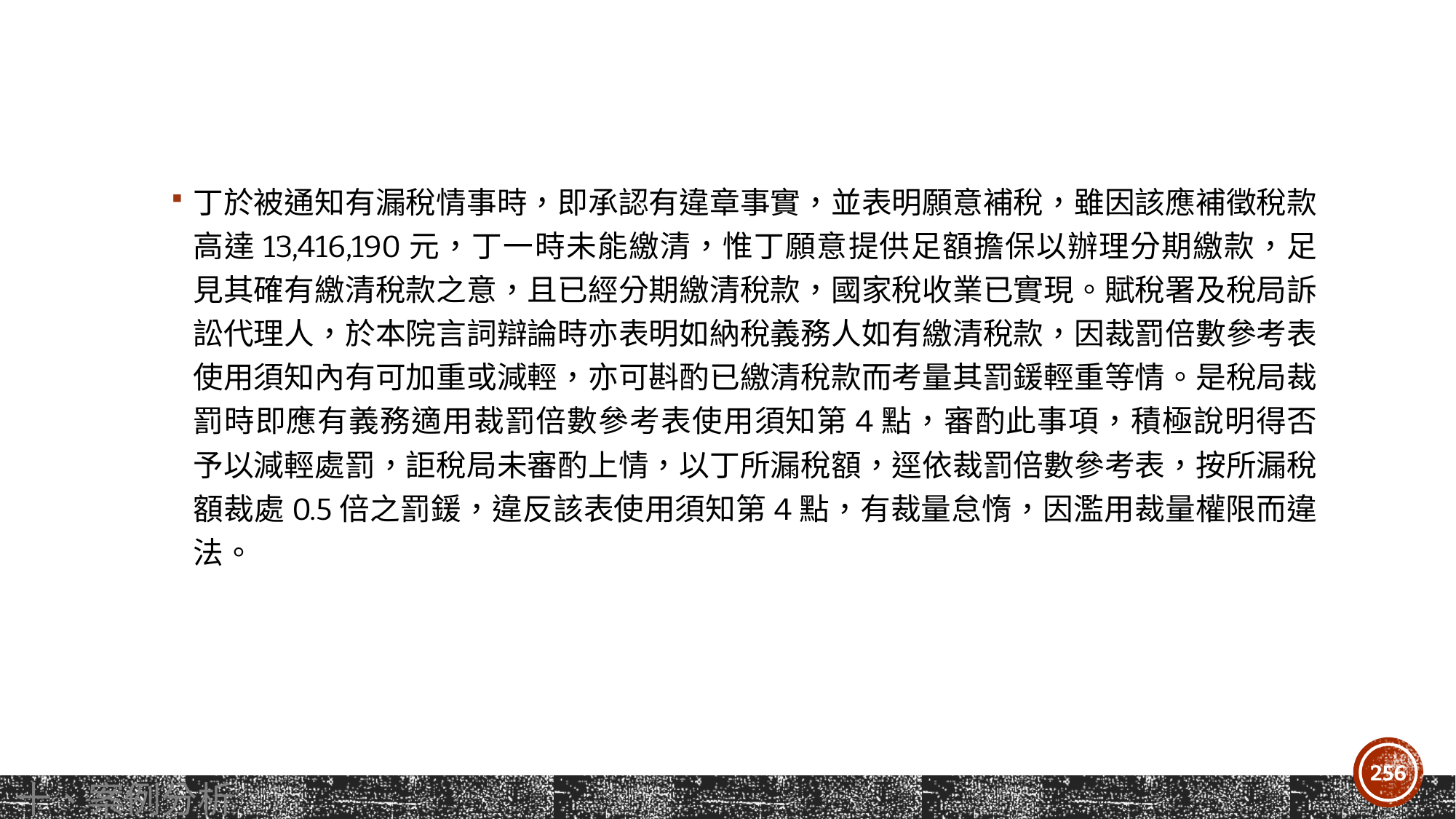

#
丁於被通知有漏稅情事時，即承認有違章事實，並表明願意補稅，雖因該應補徵稅款高達13,416,190元，丁一時未能繳清，惟丁願意提供足額擔保以辦理分期繳款，足見其確有繳清稅款之意，且已經分期繳清稅款，國家稅收業已實現。賦稅署及稅局訴訟代理人，於本院言詞辯論時亦表明如納稅義務人如有繳清稅款，因裁罰倍數參考表使用須知內有可加重或減輕，亦可斟酌已繳清稅款而考量其罰鍰輕重等情。是稅局裁罰時即應有義務適用裁罰倍數參考表使用須知第4點，審酌此事項，積極說明得否予以減輕處罰，詎稅局未審酌上情，以丁所漏稅額，逕依裁罰倍數參考表，按所漏稅額裁處0.5倍之罰鍰，違反該表使用須知第4點，有裁量怠惰，因濫用裁量權限而違法。

256